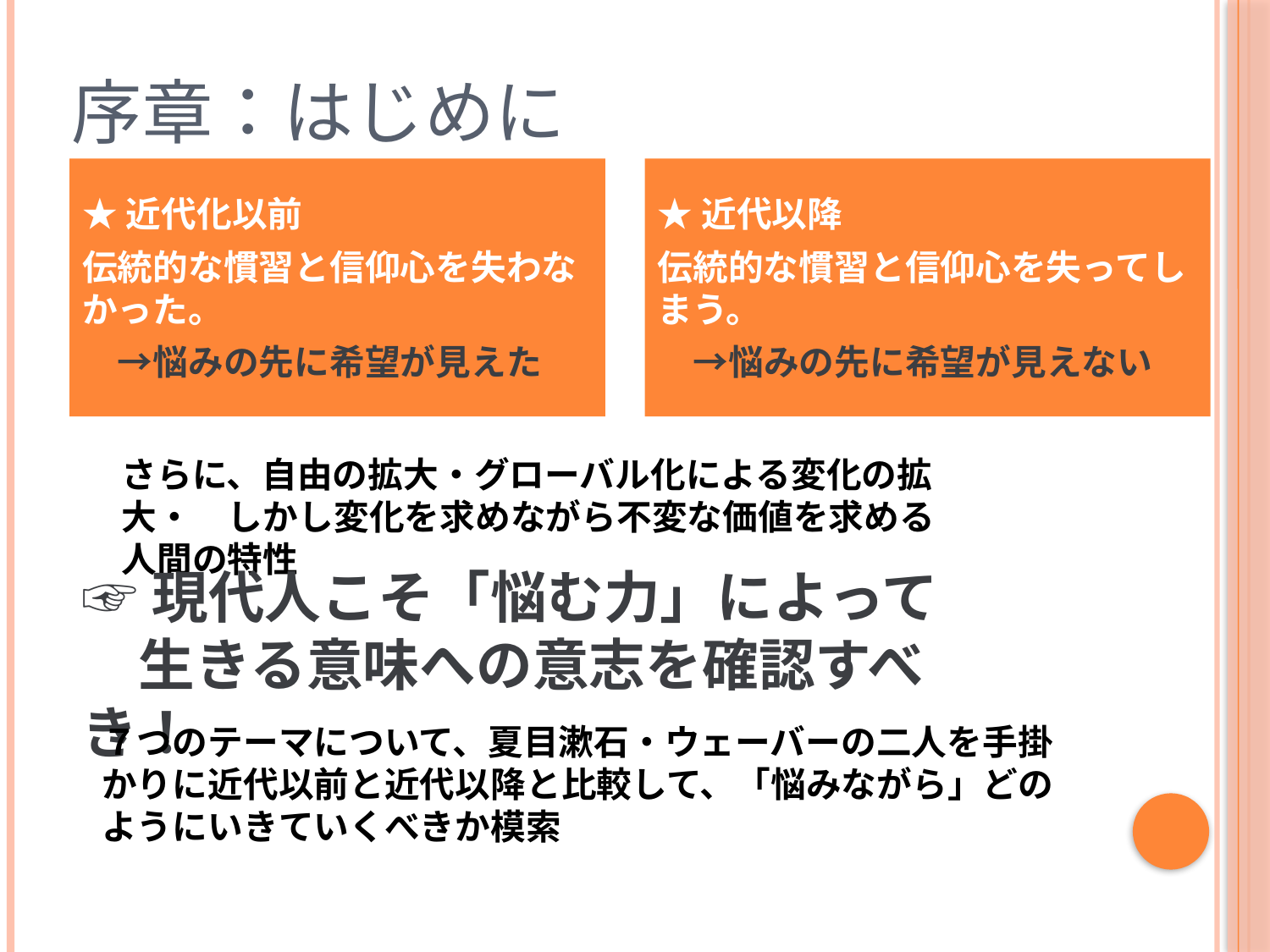

# 序章：はじめに

★近代化以前
伝統的な慣習と信仰心を失わなかった。
　→悩みの先に希望が見えた

★近代以降
伝統的な慣習と信仰心を失ってしまう。
　→悩みの先に希望が見えない
さらに、自由の拡大・グローバル化による変化の拡大・　しかし変化を求めながら不変な価値を求める人間の特性
☞現代人こそ「悩む力」によって
　生きる意味への意志を確認すべき！
７つのテーマについて、夏目漱石・ウェーバーの二人を手掛かりに近代以前と近代以降と比較して、「悩みながら」どのようにいきていくべきか模索